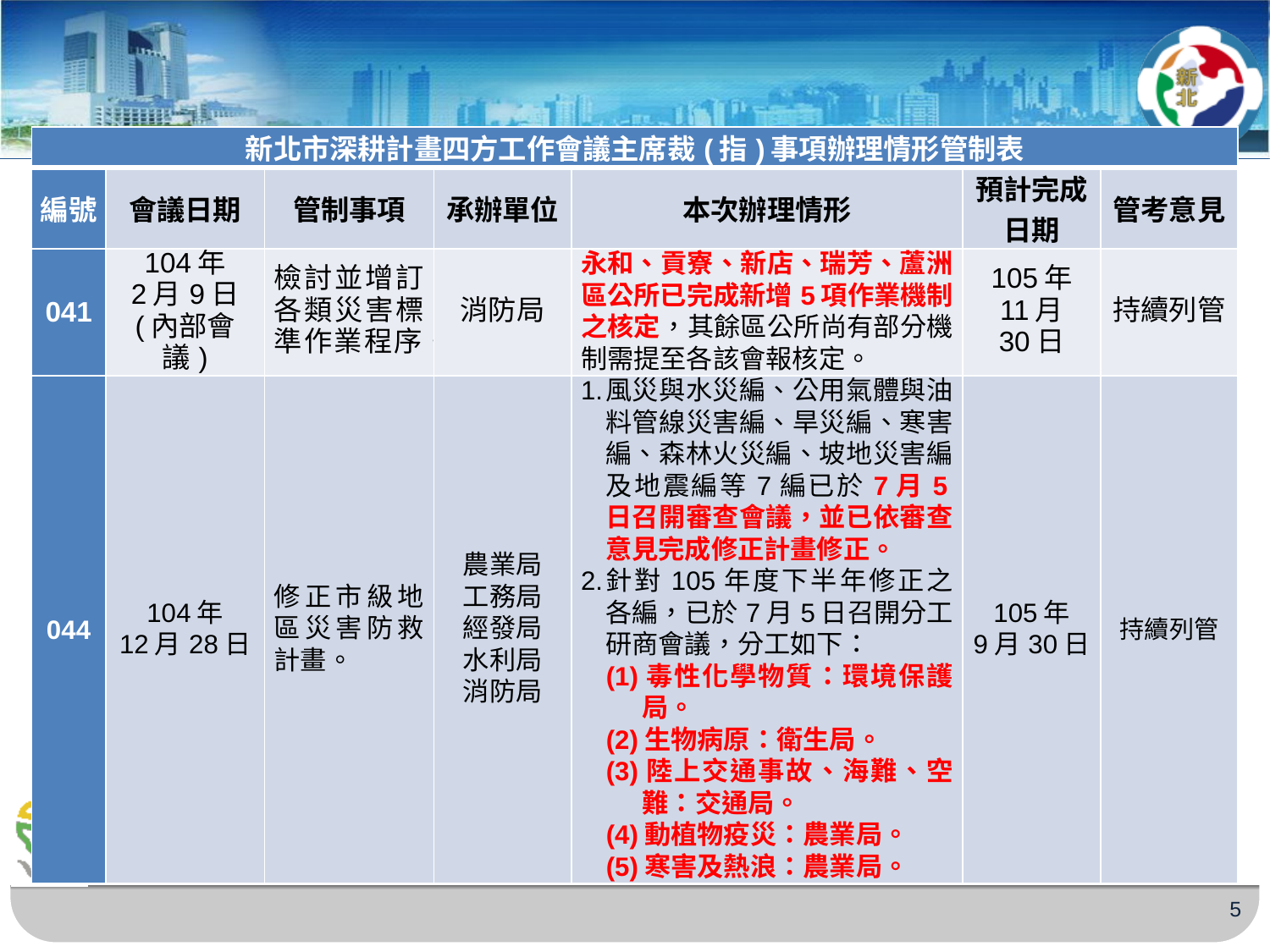

| 新北市深耕計畫四方工作會議主席裁(指)事項辦理情形管制表 |  |  |  |  |  |  |
| --- | --- | --- | --- | --- | --- | --- |
| 編號 | 會議日期 | 管制事項 | 承辦單位 | 本次辦理情形 | 預計完成日期 | 管考意見 |
| 041 | 104年 2月9日 (內部會議) | 檢討並增訂各類災害標準作業程序。 | 消防局 | 永和、貢寮、新店、瑞芳、蘆洲區公所已完成新增5項作業機制之核定，其餘區公所尚有部分機制需提至各該會報核定。 | 105年 11月 30日 | 持續列管 |
| 044 | 104年 12月28日 | 修正市級地區災害防救計畫。 | 農業局 工務局 經發局 水利局 消防局 | 風災與水災編、公用氣體與油料管線災害編、旱災編、寒害編、森林火災編、坡地災害編及地震編等7編已於7月5日召開審查會議，並已依審查意見完成修正計畫修正。 針對105年度下半年修正之各編，已於7月5日召開分工研商會議，分工如下： (1)毒性化學物質：環境保護局。 (2)生物病原：衛生局。 (3)陸上交通事故、海難、空難：交通局。 (4)動植物疫災：農業局。 (5)寒害及熱浪：農業局。 | 105年 9月30日 | 持續列管 |
5